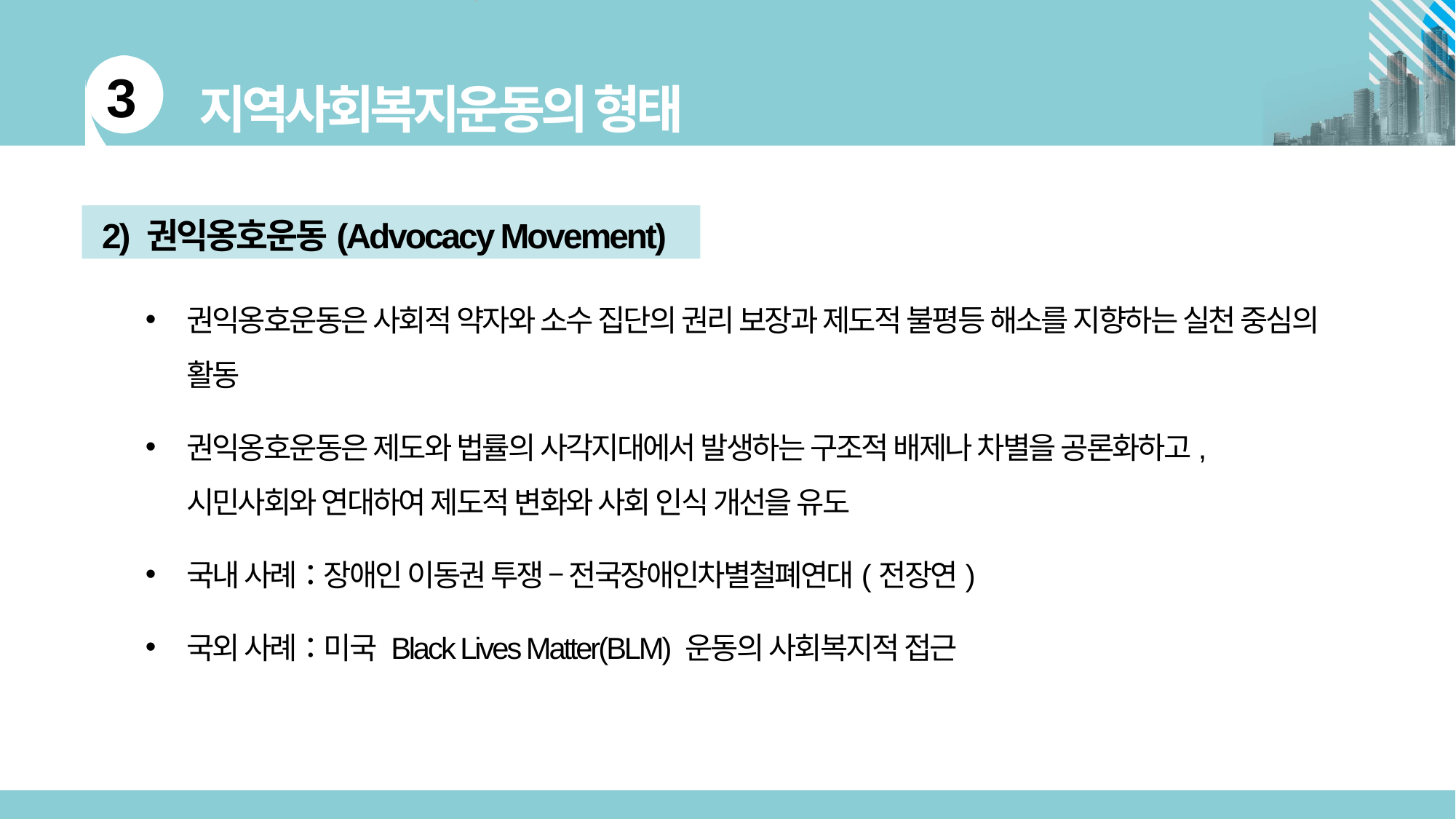

2) 권익옹호운동(Advocacy Movement)
권익옹호운동은 사회적 약자와 소수 집단의 권리 보장과 제도적 불평등 해소를 지향하는 실천 중심의 활동
권익옹호운동은 제도와 법률의 사각지대에서 발생하는 구조적 배제나 차별을 공론화하고, 시민사회와 연대하여 제도적 변화와 사회 인식 개선을 유도
국내 사례：장애인 이동권 투쟁 – 전국장애인차별철폐연대(전장연)
국외 사례：미국 Black Lives Matter(BLM) 운동의 사회복지적 접근